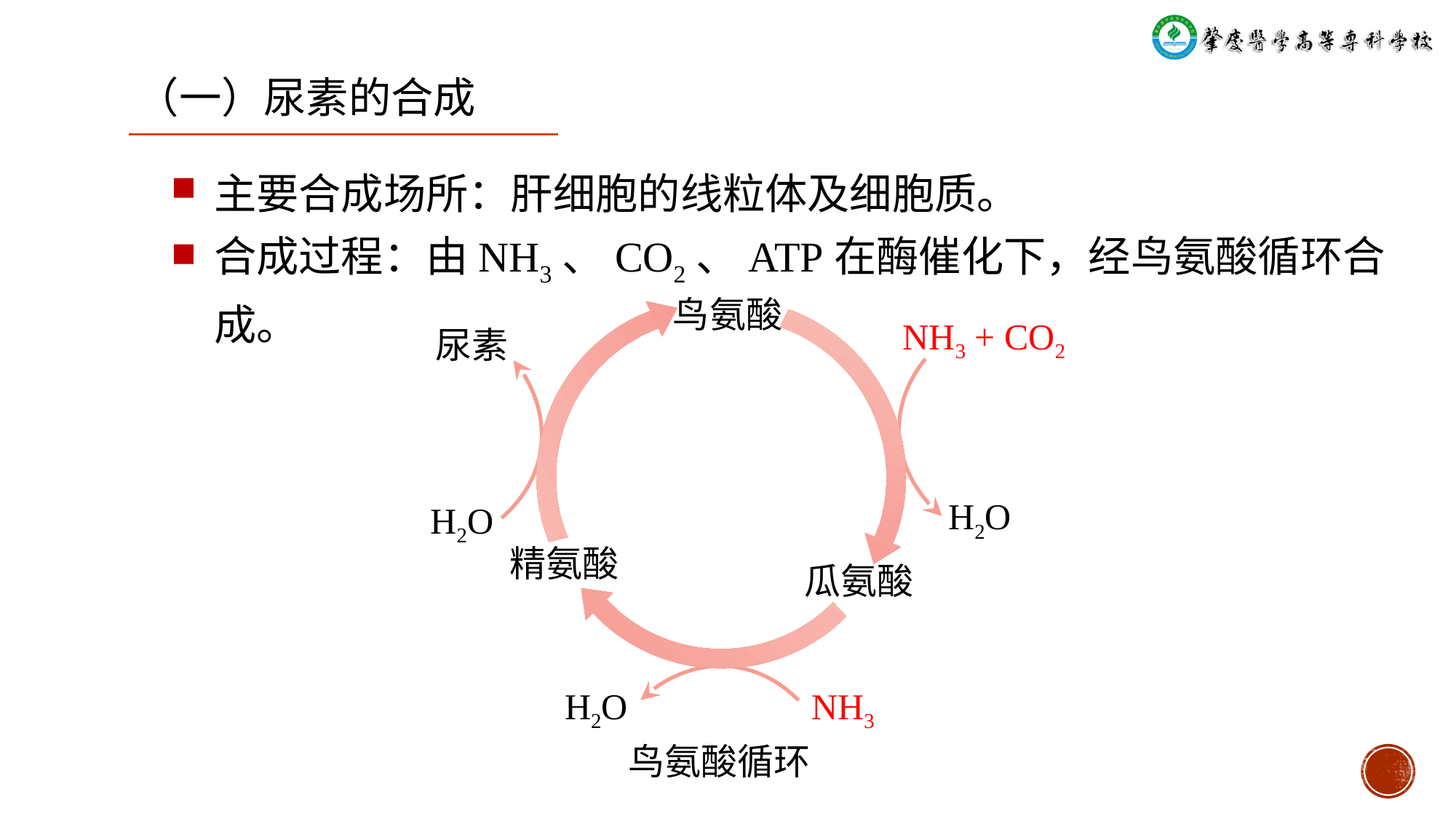

（一）尿素的合成
主要合成场所：肝细胞的线粒体及细胞质。
合成过程：由NH3、CO2、ATP在酶催化下，经鸟氨酸循环合成。
鸟氨酸
NH3 + CO2

尿素

H2O
H2O

精氨酸
瓜氨酸

H2O
NH3
鸟氨酸循环